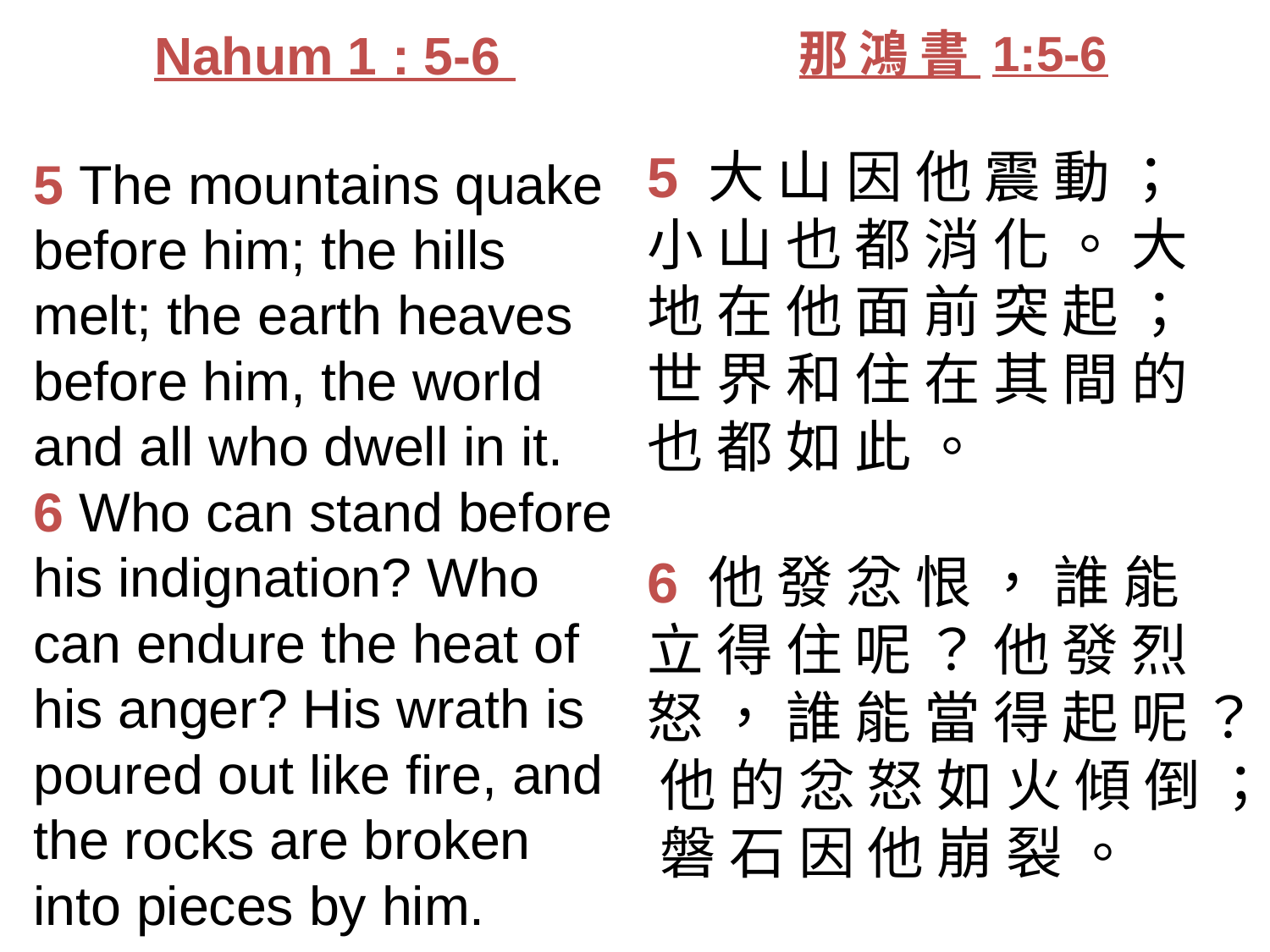

那 鴻 書 1:5-6

5 大 山 因 他 震 動 ； 小 山 也 都 消 化 。 大 地 在 他 面 前 突 起 ； 世 界 和 住 在 其 間 的 也 都 如 此 。

6 他 發 忿 恨 ， 誰 能 立 得 住 呢 ？ 他 發 烈 怒 ， 誰 能 當 得 起 呢 ？ 他 的 忿 怒 如 火 傾 倒 ； 磐 石 因 他 崩 裂 。
 Nahum 1 : 5-6

5 The mountains quake before him; the hills melt; the earth heaves before him, the world and all who dwell in it.
6 Who can stand before his indignation? Who can endure the heat of his anger? His wrath is poured out like fire, and the rocks are broken into pieces by him.